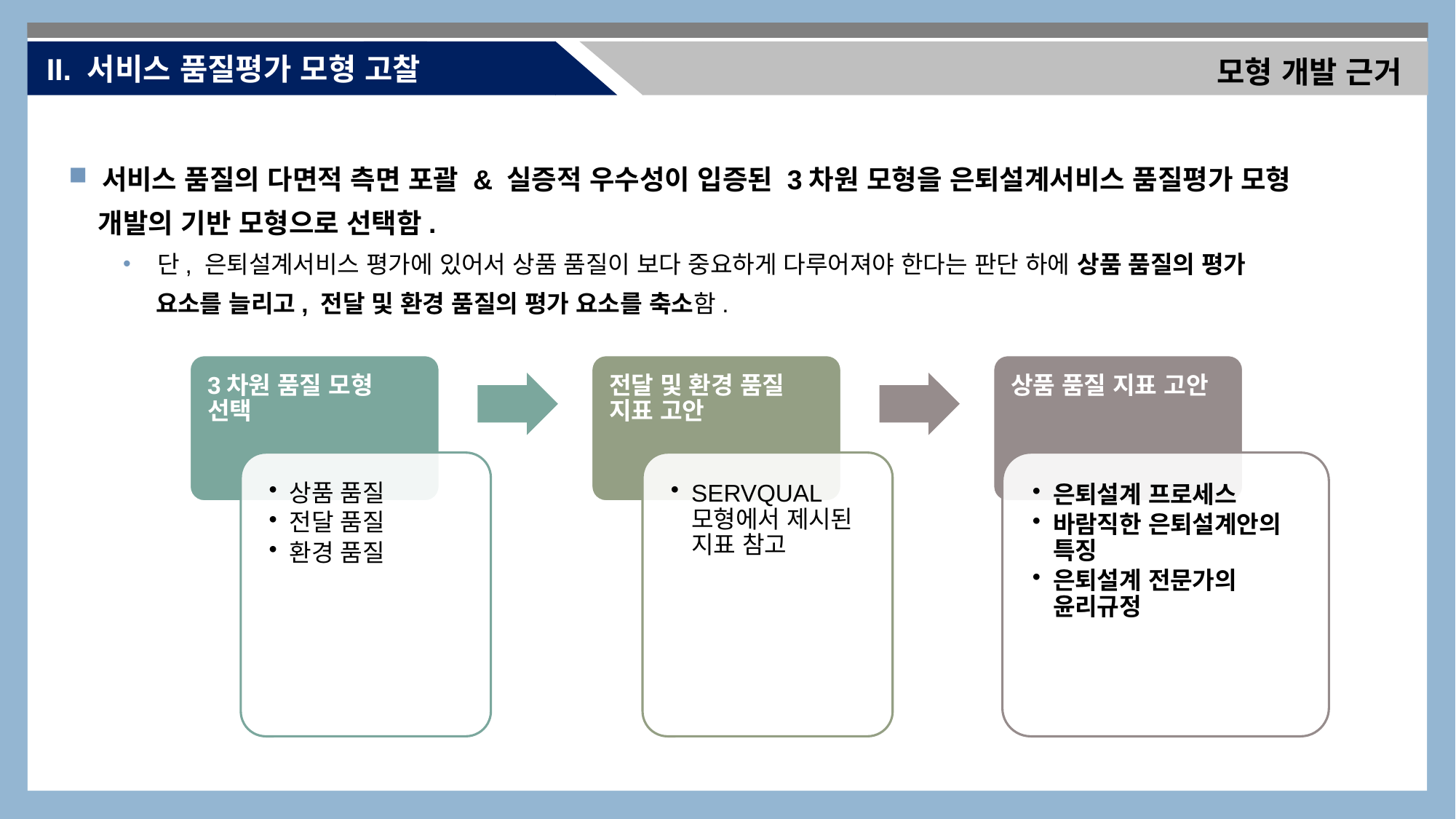

II. 서비스 품질평가 모형 고찰

모형 개발 근거
 서비스 품질의 다면적 측면 포괄 & 실증적 우수성이 입증된 3차원 모형을 은퇴설계서비스 품질평가 모형
   개발의 기반 모형으로 선택함.
단, 은퇴설계서비스 평가에 있어서 상품 품질이 보다 중요하게 다루어져야 한다는 판단 하에 상품 품질의 평가
    요소를 늘리고, 전달 및 환경 품질의 평가 요소를 축소함.

3차원 품질 모형 선택
상품 품질
전달 품질
환경 품질

전달 및 환경 품질    지표 고안
SERVQUAL모형에서 제시된 지표 참고

상품 품질 지표 고안
은퇴설계 프로세스
바람직한 은퇴설계안의 특징
은퇴설계 전문가의 윤리규정